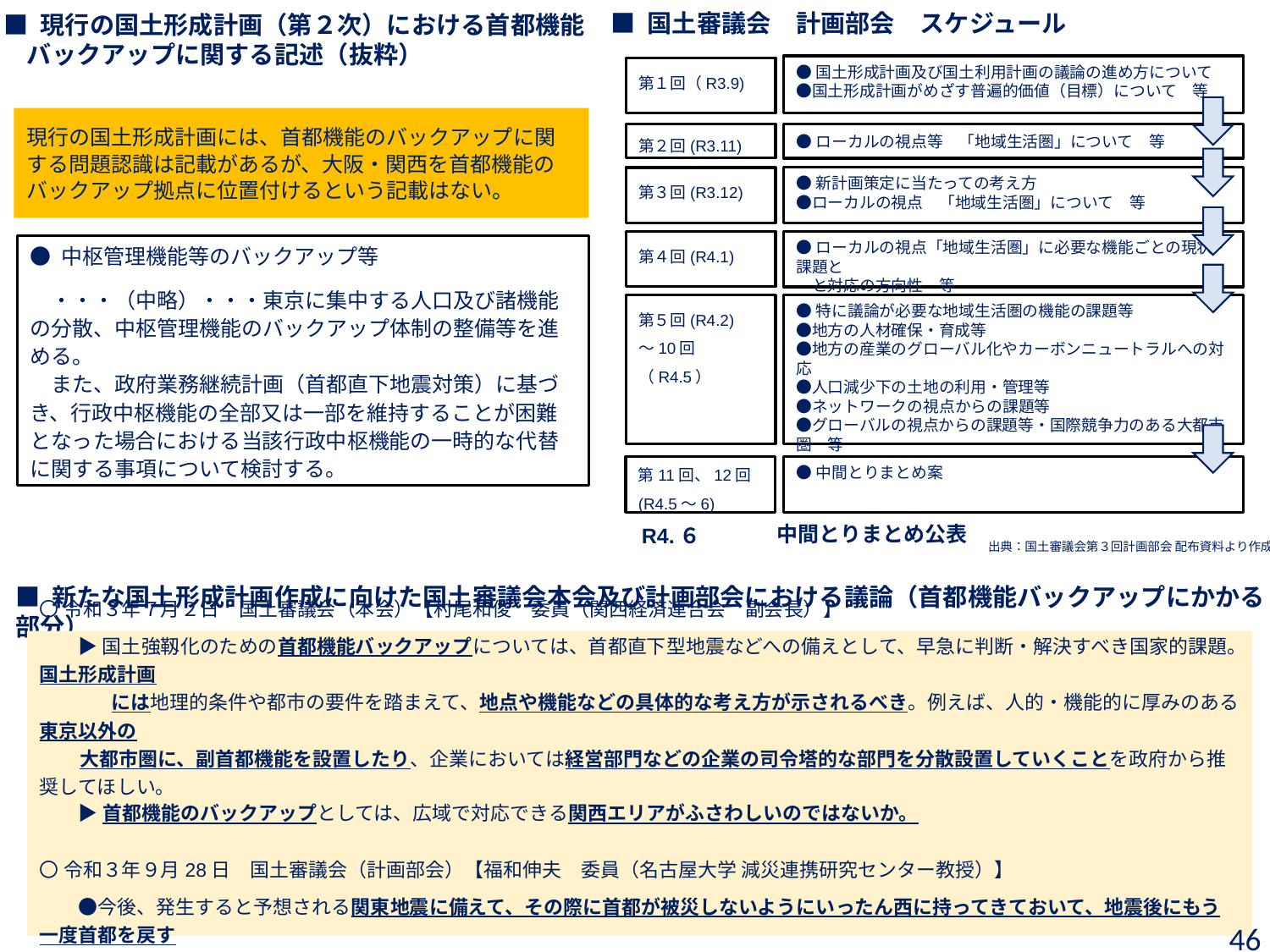

■ 国土審議会　計画部会　スケジュール
■ 現行の国土形成計画（第２次）における首都機能
   バックアップに関する記述（抜粋）
●国土形成計画及び国土利用計画の議論の進め方について
●国土形成計画がめざす普遍的価値（目標）について　等
第１回（R3.9)

現行の国土形成計画には、首都機能のバックアップに関する問題認識は記載があるが、大阪・関西を首都機能のバックアップ拠点に位置付けるという記載はない。
第２回(R3.11)
●ローカルの視点等　「地域生活圏」について　等

●新計画策定に当たっての考え方
●ローカルの視点　「地域生活圏」について　等
第３回(R3.12)

●ローカルの視点「地域生活圏」に必要な機能ごとの現状・課題と
　と対応の方向性　等
第４回(R4.1)
● 中枢管理機能等のバックアップ等
　・・・（中略）・・・東京に集中する人口及び諸機能の分散、中枢管理機能のバックアップ体制の整備等を進める。
　また、政府業務継続計画（首都直下地震対策）に基づき、行政中枢機能の全部又は一部を維持することが困難となった場合における当該行政中枢機能の一時的な代替に関する事項について検討する。

●特に議論が必要な地域生活圏の機能の課題等
●地方の人材確保・育成等
●地方の産業のグローバル化やカーボンニュートラルへの対応
●人口減少下の土地の利用・管理等
●ネットワークの視点からの課題等
●グローバルの視点からの課題等・国際競争力のある大都市圏　等
第５回(R4.2)
～10回（R4.5）

第11回、12回(R4.5～6)
●中間とりまとめ案
R4.６
中間とりまとめ公表
出典：国土審議会第３回計画部会 配布資料より作成
■ 新たな国土形成計画作成に向けた国土審議会本会及び計画部会における議論（首都機能バックアップにかかる部分）
〇 令和３年７月２日　国土審議会（本会）【村尾和俊　委員（関西経済連合会　副会長）】

　　▶ 国土強靱化のための首都機能バックアップについては、首都直下型地震などへの備えとして、早急に判断・解決すべき国家的課題。国土形成計画
  　　　には地理的条件や都市の要件を踏まえて、地点や機能などの具体的な考え方が示されるべき。例えば、人的・機能的に厚みのある東京以外の
        大都市圏に、副首都機能を設置したり、企業においては経営部門などの企業の司令塔的な部門を分散設置していくことを政府から推奨してほしい。

　　▶ 首都機能のバックアップとしては、広域で対応できる関西エリアがふさわしいのではないか。

〇 令和３年９月28日　国土審議会（計画部会）【福和伸夫　委員（名古屋大学 減災連携研究センター教授）】

　　●今後、発生すると予想される関東地震に備えて、その際に首都が被災しないようにいったん西に持ってきておいて、地震後にもう一度首都を戻す
　　　　というような大胆なビジョンも国土計画を語るときだからこそ少し入れていただいても良いのでは。
46